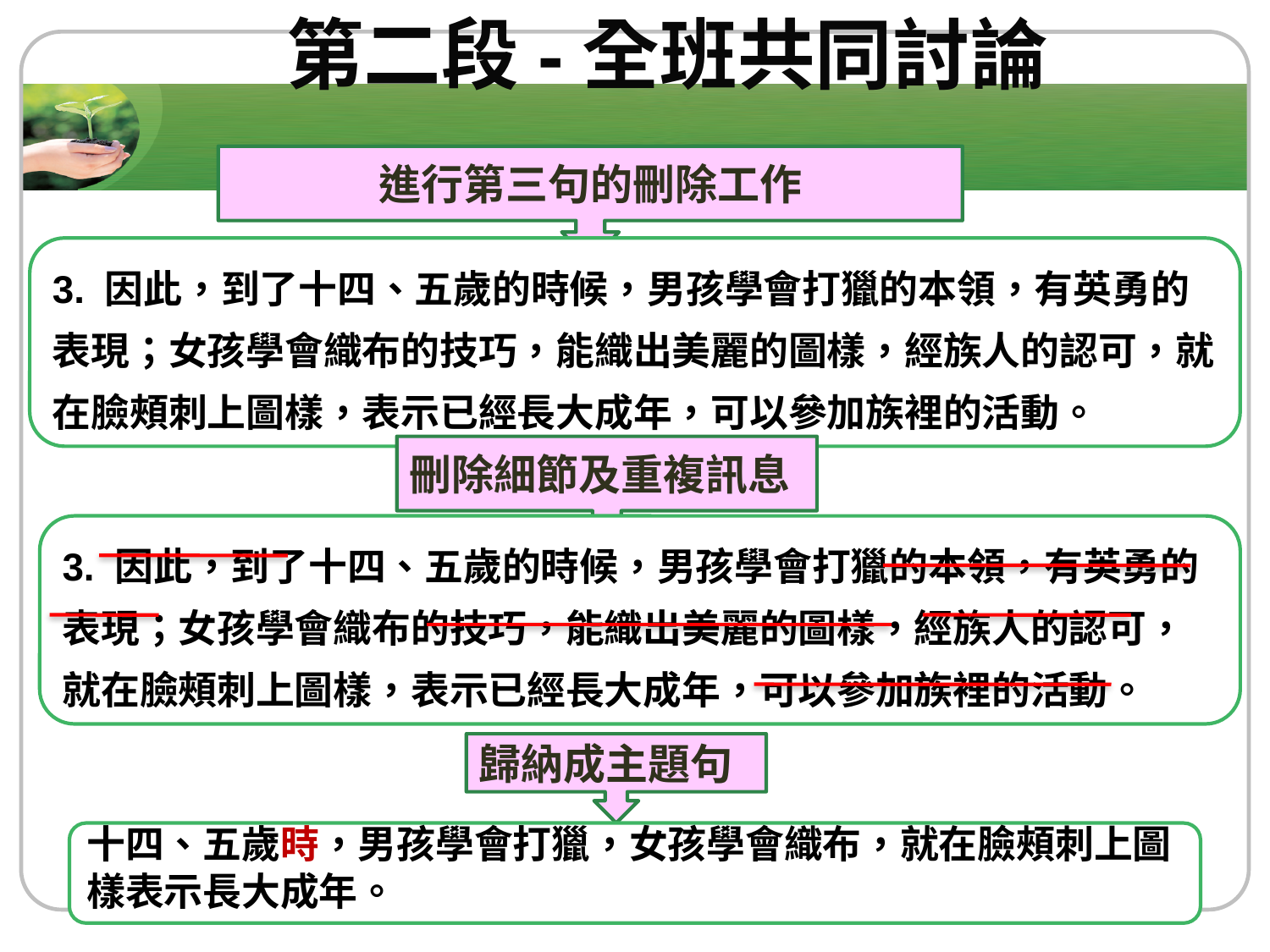

第二段-全班共同討論
進行第三句的刪除工作
3. 因此，到了十四、五歲的時候，男孩學會打獵的本領，有英勇的表現；女孩學會織布的技巧，能織出美麗的圖樣，經族人的認可，就在臉頰刺上圖樣，表示已經長大成年，可以參加族裡的活動。
刪除細節及重複訊息
3. 因此，到了十四、五歲的時候，男孩學會打獵的本領，有英勇的表現；女孩學會織布的技巧，能織出美麗的圖樣，經族人的認可，就在臉頰刺上圖樣，表示已經長大成年，可以參加族裡的活動。
歸納成主題句

十四、五歲時，男孩學會打獵，女孩學會織布，就在臉頰刺上圖樣表示長大成年。